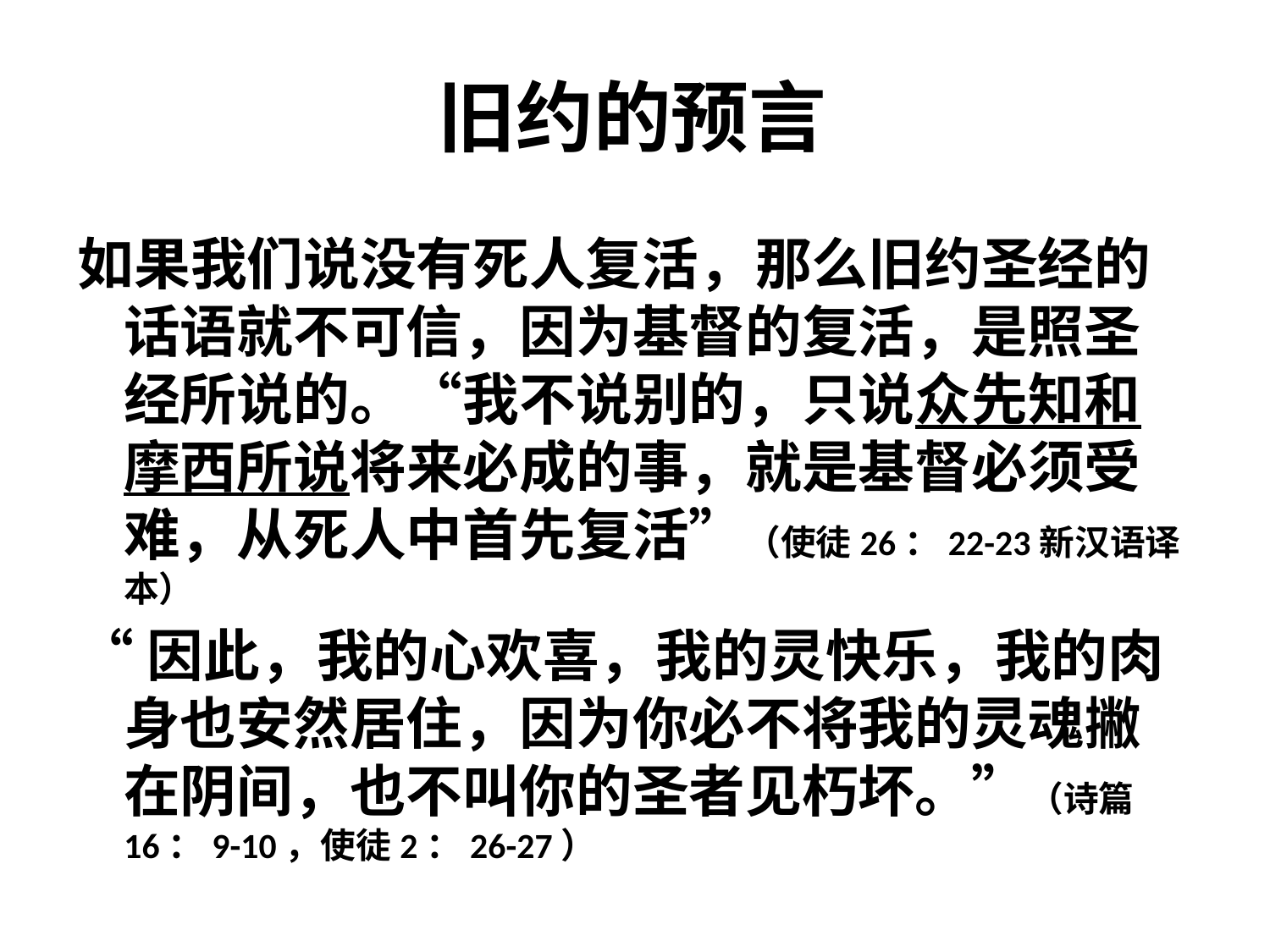

# 旧约的预言
如果我们说没有死人复活，那么旧约圣经的话语就不可信，因为基督的复活，是照圣经所说的。“我不说别的，只说众先知和摩西所说将来必成的事，就是基督必须受难，从死人中首先复活”（使徒26：22-23新汉语译本）
“因此，我的心欢喜，我的灵快乐，我的肉身也安然居住，因为你必不将我的灵魂撇在阴间，也不叫你的圣者见朽坏。”（诗篇16：9-10，使徒2：26-27）